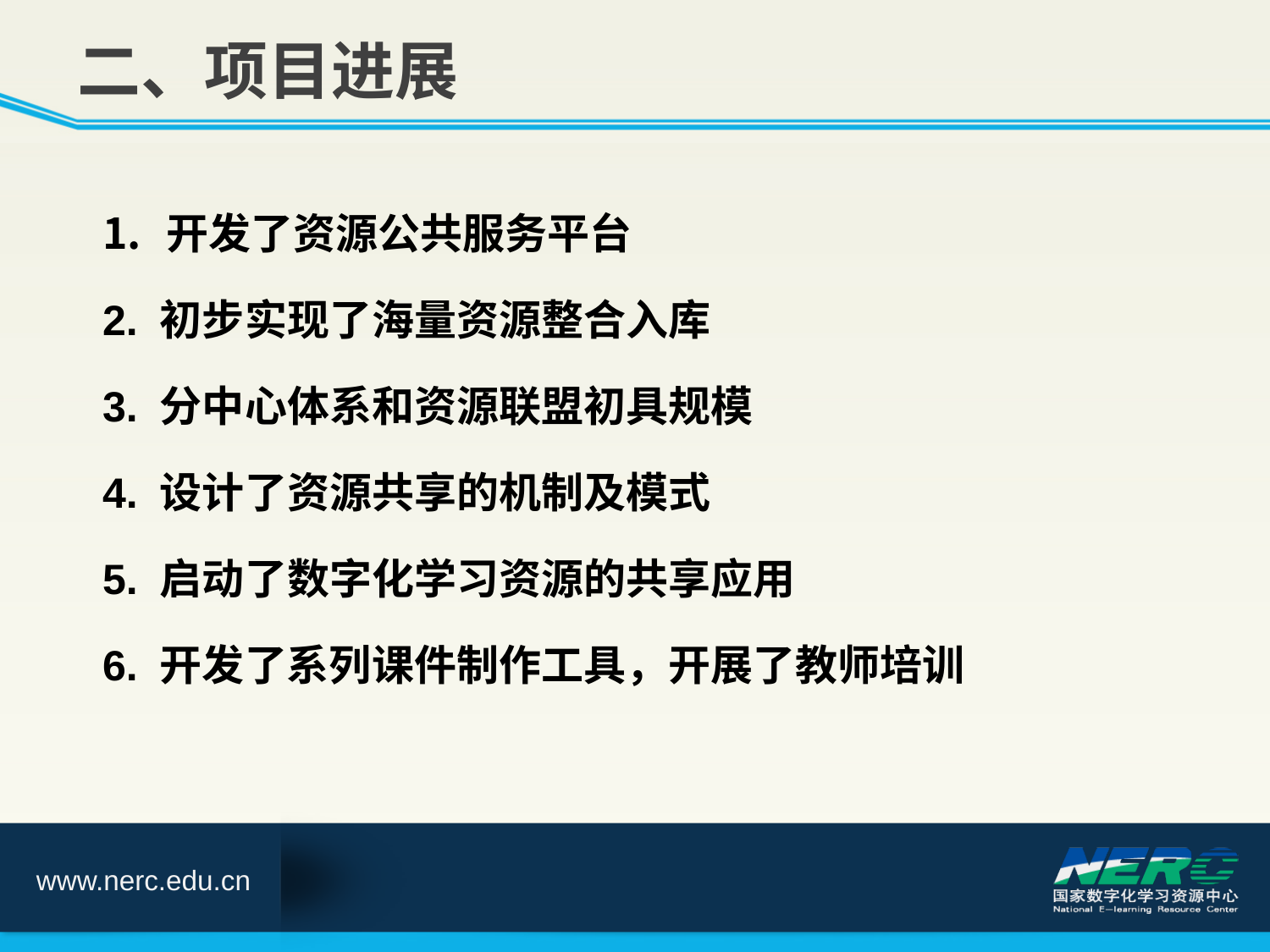

二、项目进展
开发了资源公共服务平台
2. 初步实现了海量资源整合入库
3. 分中心体系和资源联盟初具规模
4. 设计了资源共享的机制及模式
5. 启动了数字化学习资源的共享应用
6. 开发了系列课件制作工具，开展了教师培训